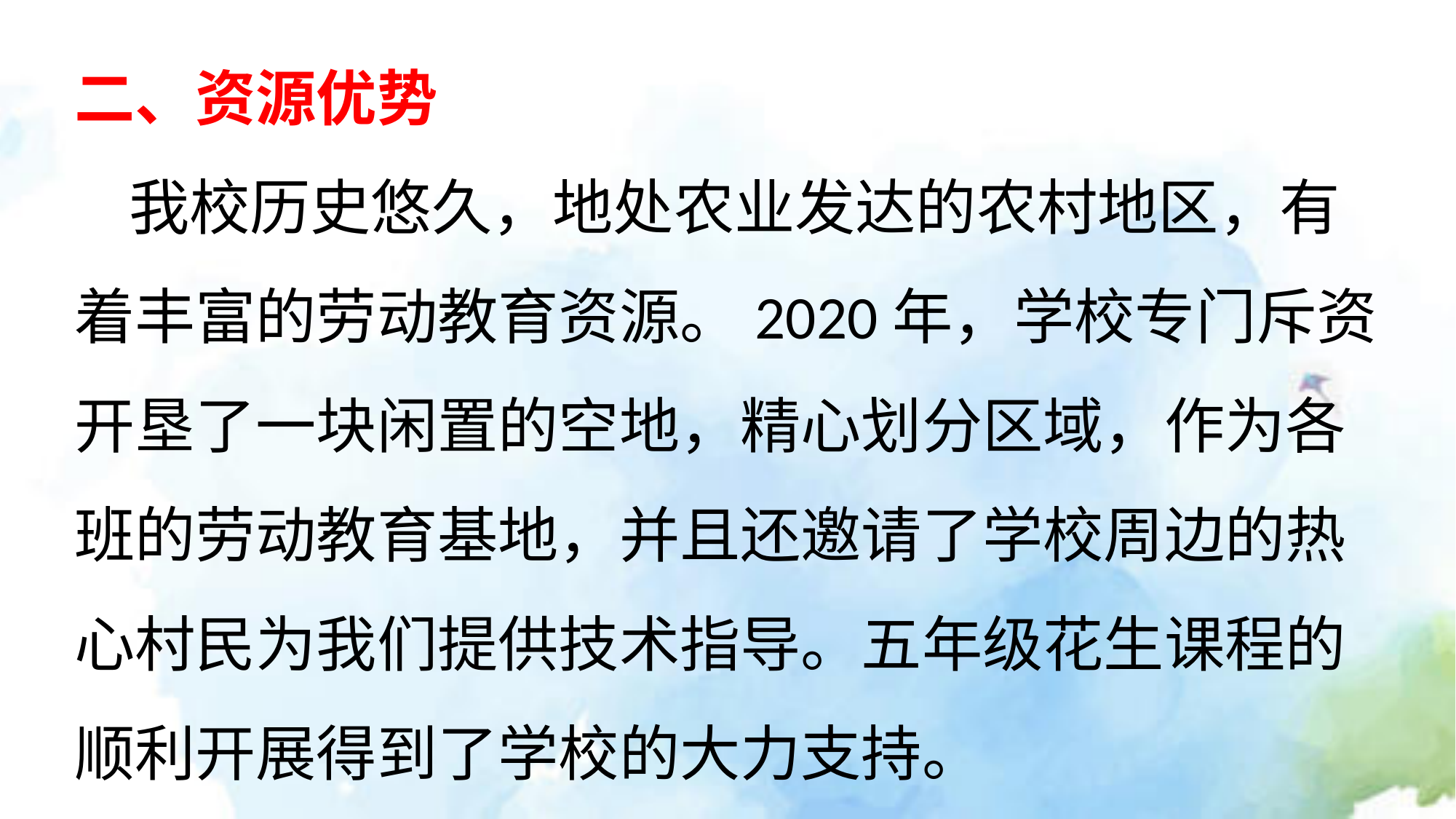

二、资源优势
我校历史悠久，地处农业发达的农村地区，有着丰富的劳动教育资源。2020年，学校专门斥资开垦了一块闲置的空地，精心划分区域，作为各班的劳动教育基地，并且还邀请了学校周边的热心村民为我们提供技术指导。五年级花生课程的顺利开展得到了学校的大力支持。